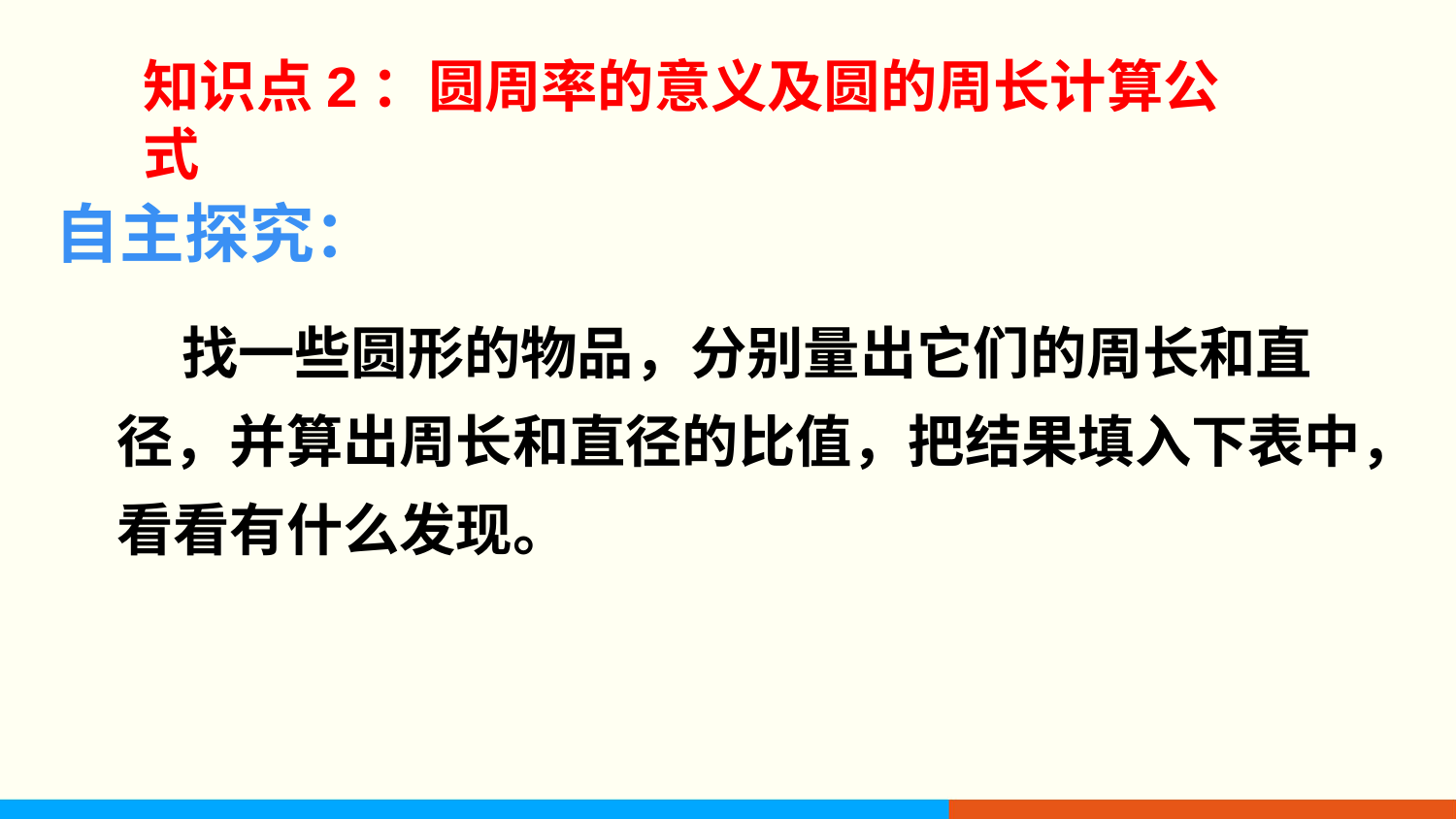

知识点2：圆周率的意义及圆的周长计算公式
自主探究：
    找一些圆形的物品，分别量出它们的周长和直径，并算出周长和直径的比值，把结果填入下表中，看看有什么发现。